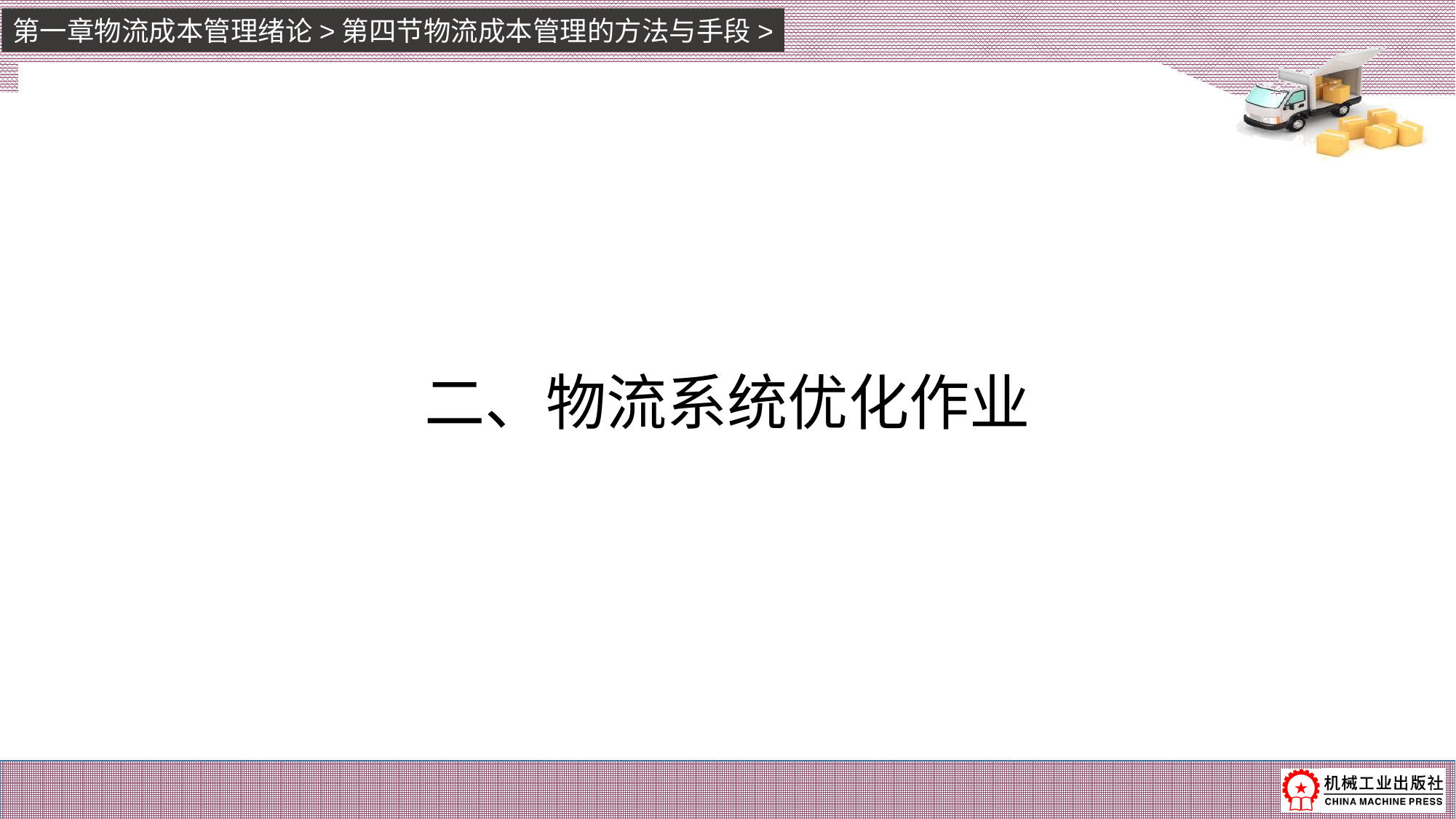

第一章物流成本管理绪论>第四节物流成本管理的方法与手段>
# 二、物流系统优化作业